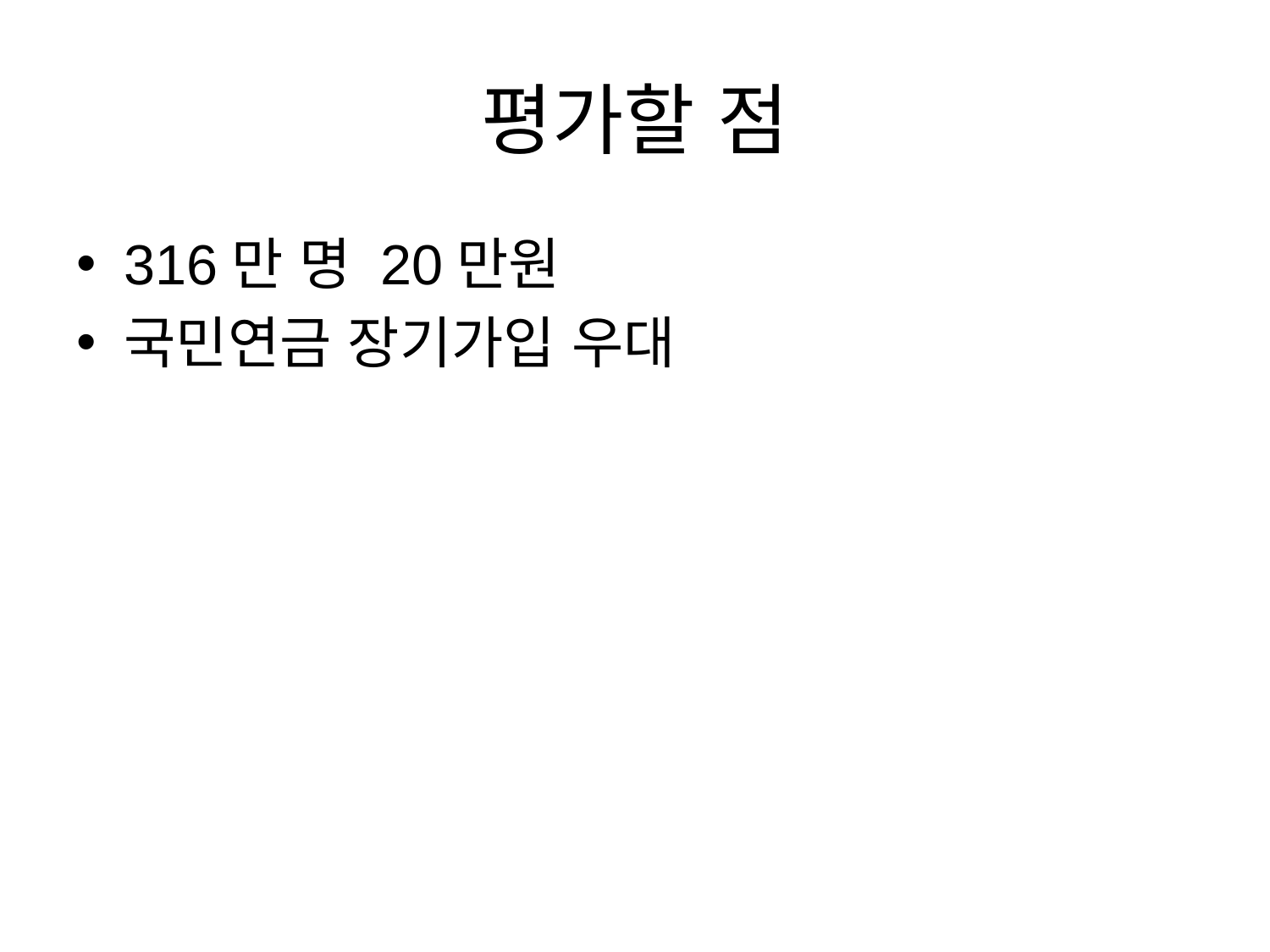

# 평가할 점
316만 명 20만원
국민연금 장기가입 우대